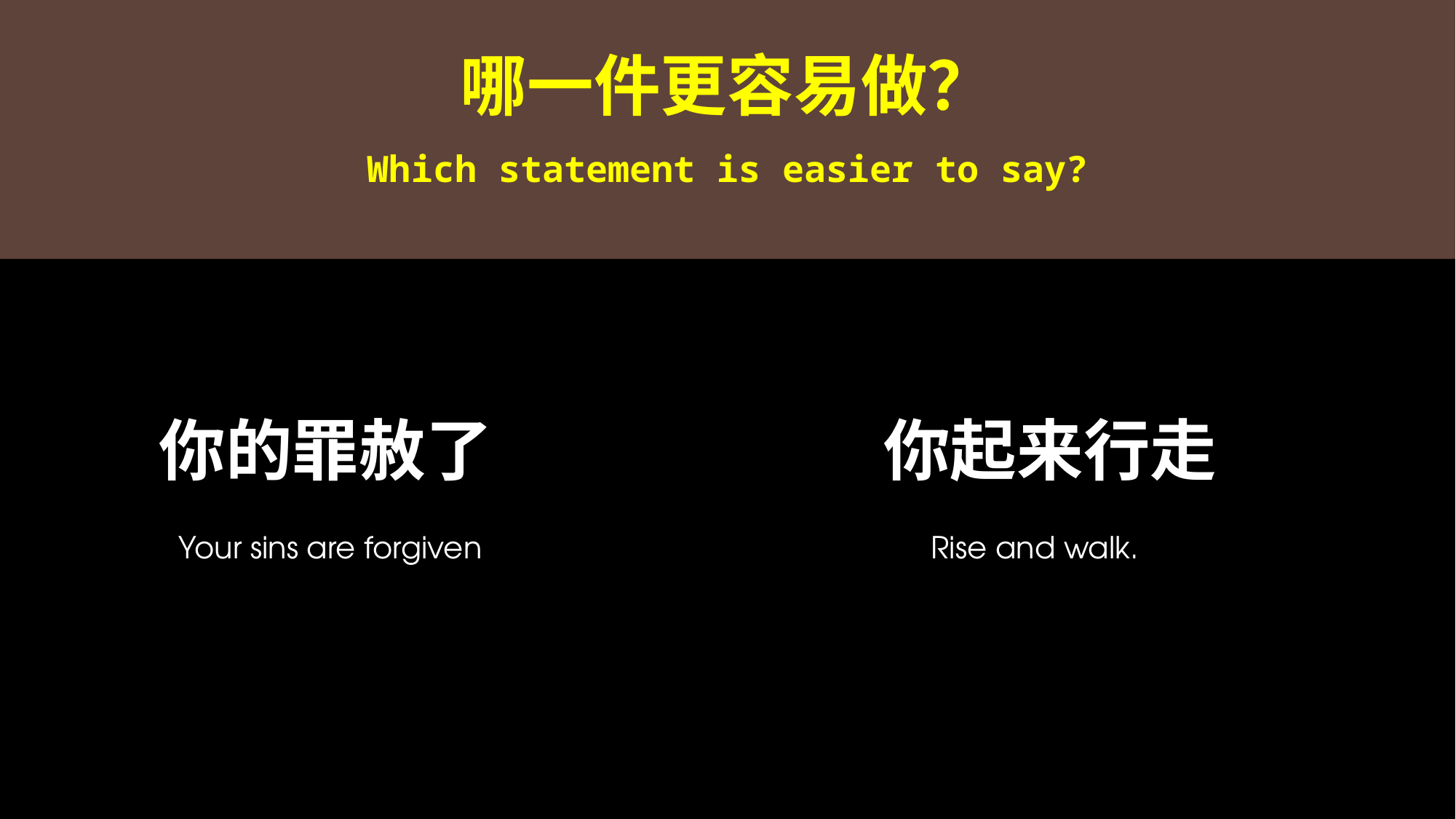

哪一件更容易做？
Which statement is easier to say?
你的罪赦了
你起来行走
Your sins are forgiven
Rise and walk.